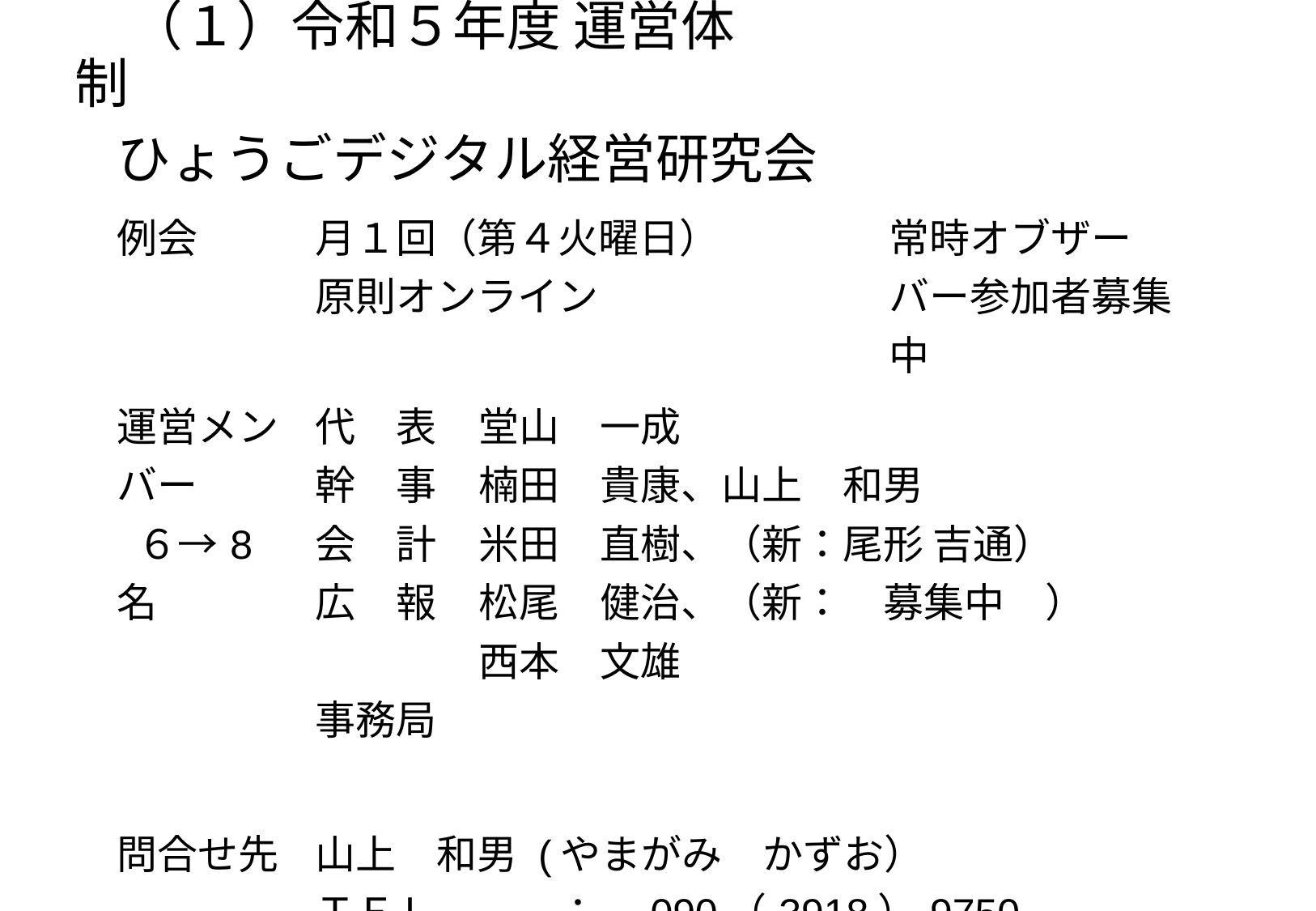

# （１）令和５年度 運営体制
| ひょうごデジタル経営研究会 |  |  |  |
| --- | --- | --- | --- |
| 例会 | 月１回（第４火曜日） 原則オンライン |  | 常時オブザーバー参加者募集中 |
| 運営メンバー ６→8名 | 代　表 幹　事 会　計 広　報　　 事務局 | 堂山　一成 楠田　貴康、山上　和男 米田　直樹、（新：尾形 吉通） 松尾　健治、（新：　募集中　） 西本　文雄 |  |
| 問合せ先 | 山上　和男 (やまがみ　かずお） ＴＥＬ　　　：　090（3918）9750 Mail　 ：　ymgmkzo@gmail.com |  |  |